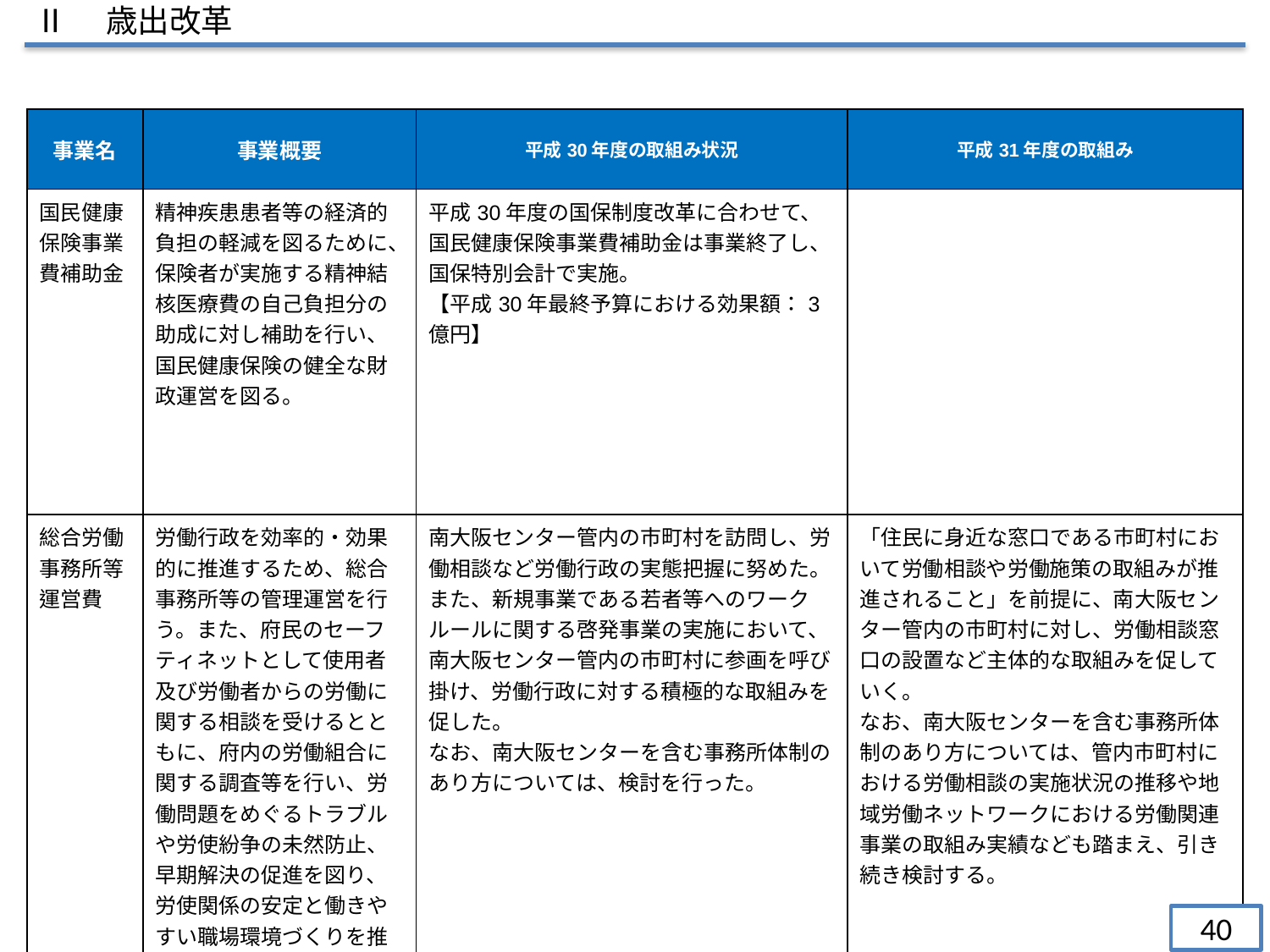

Ⅱ　歳出改革
| 事業名 | 事業概要 | 平成30年度の取組み状況 | 平成31年度の取組み |
| --- | --- | --- | --- |
| 国民健康保険事業費補助金 | 精神疾患患者等の経済的負担の軽減を図るために、保険者が実施する精神結核医療費の自己負担分の助成に対し補助を行い、国民健康保険の健全な財政運営を図る。 | 平成30年度の国保制度改⾰に合わせて、国⺠健康保険事業費補助⾦は事業終了し、国保特別会計で実施。 【平成30年最終予算における効果額：3億円】 |  |
| 総合労働事務所等運営費 | 労働行政を効率的・効果的に推進するため、総合事務所等の管理運営を行う。また、府民のセーフティネットとして使用者及び労働者からの労働に関する相談を受けるとともに、府内の労働組合に関する調査等を行い、労働問題をめぐるトラブルや労使紛争の未然防止、早期解決の促進を図り、労使関係の安定と働きやすい職場環境づくりを推進する。 | 南大阪センター管内の市町村を訪問し、労働相談など労働行政の実態把握に努めた。 また、新規事業である若者等へのワークルールに関する啓発事業の実施において、南大阪センター管内の市町村に参画を呼び掛け、労働行政に対する積極的な取組みを促した。 なお、南大阪センターを含む事務所体制のあり方については、検討を行った。 | 「住民に身近な窓口である市町村において労働相談や労働施策の取組みが推進されること」を前提に、南大阪センター管内の市町村に対し、労働相談窓口の設置など主体的な取組みを促していく。 なお、南大阪センターを含む事務所体制のあり方については、管内市町村における労働相談の実施状況の推移や地域労働ネットワークにおける労働関連事業の取組み実績なども踏まえ、引き続き検討する。 |
40